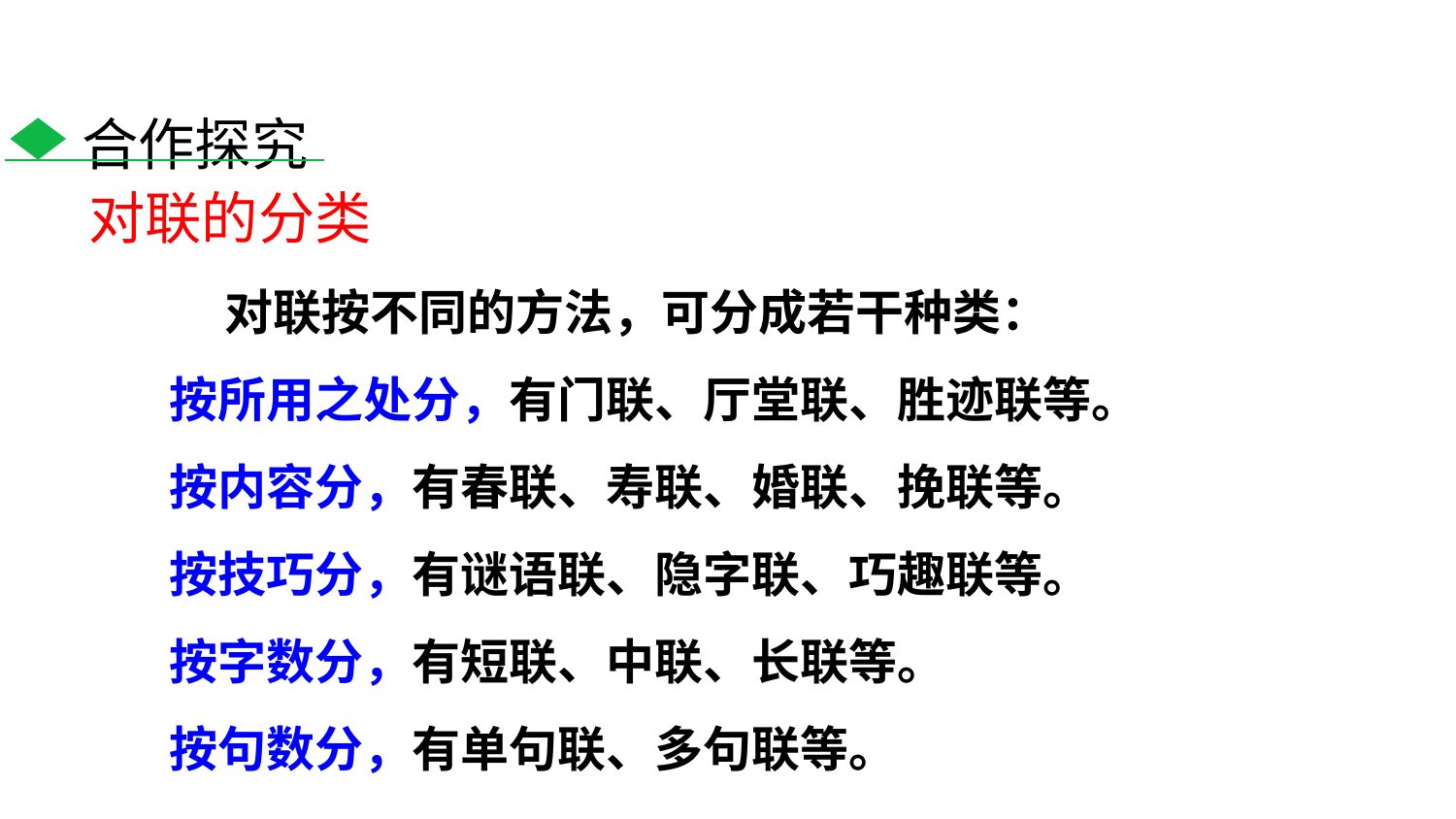

合作探究

对联的分类
    对联按不同的方法，可分成若干种类：
按所用之处分，有门联、厅堂联、胜迹联等。
按内容分，有春联、寿联、婚联、挽联等。
按技巧分，有谜语联、隐字联、巧趣联等。
按字数分，有短联、中联、长联等。
按句数分，有单句联、多句联等。